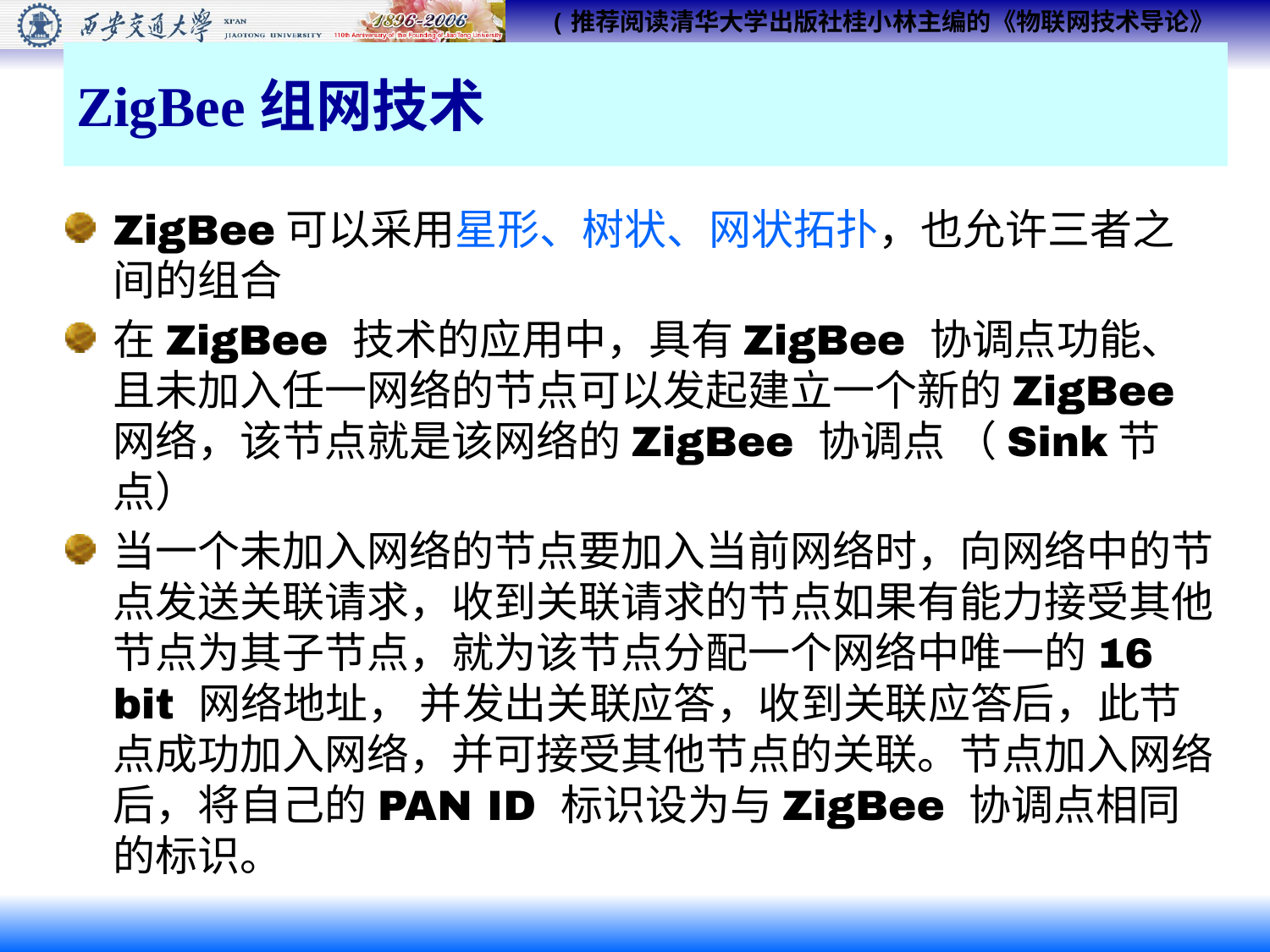

# ZigBee组网技术
ZigBee可以采用星形、树状、网状拓扑，也允许三者之间的组合
在ZigBee 技术的应用中，具有ZigBee 协调点功能、且未加入任一网络的节点可以发起建立一个新的ZigBee 网络，该节点就是该网络的ZigBee 协调点 （Sink节点）
当一个未加入网络的节点要加入当前网络时，向网络中的节点发送关联请求，收到关联请求的节点如果有能力接受其他节点为其子节点，就为该节点分配一个网络中唯一的16 bit 网络地址， 并发出关联应答，收到关联应答后，此节点成功加入网络，并可接受其他节点的关联。节点加入网络后，将自己的PAN ID 标识设为与ZigBee 协调点相同的标识。